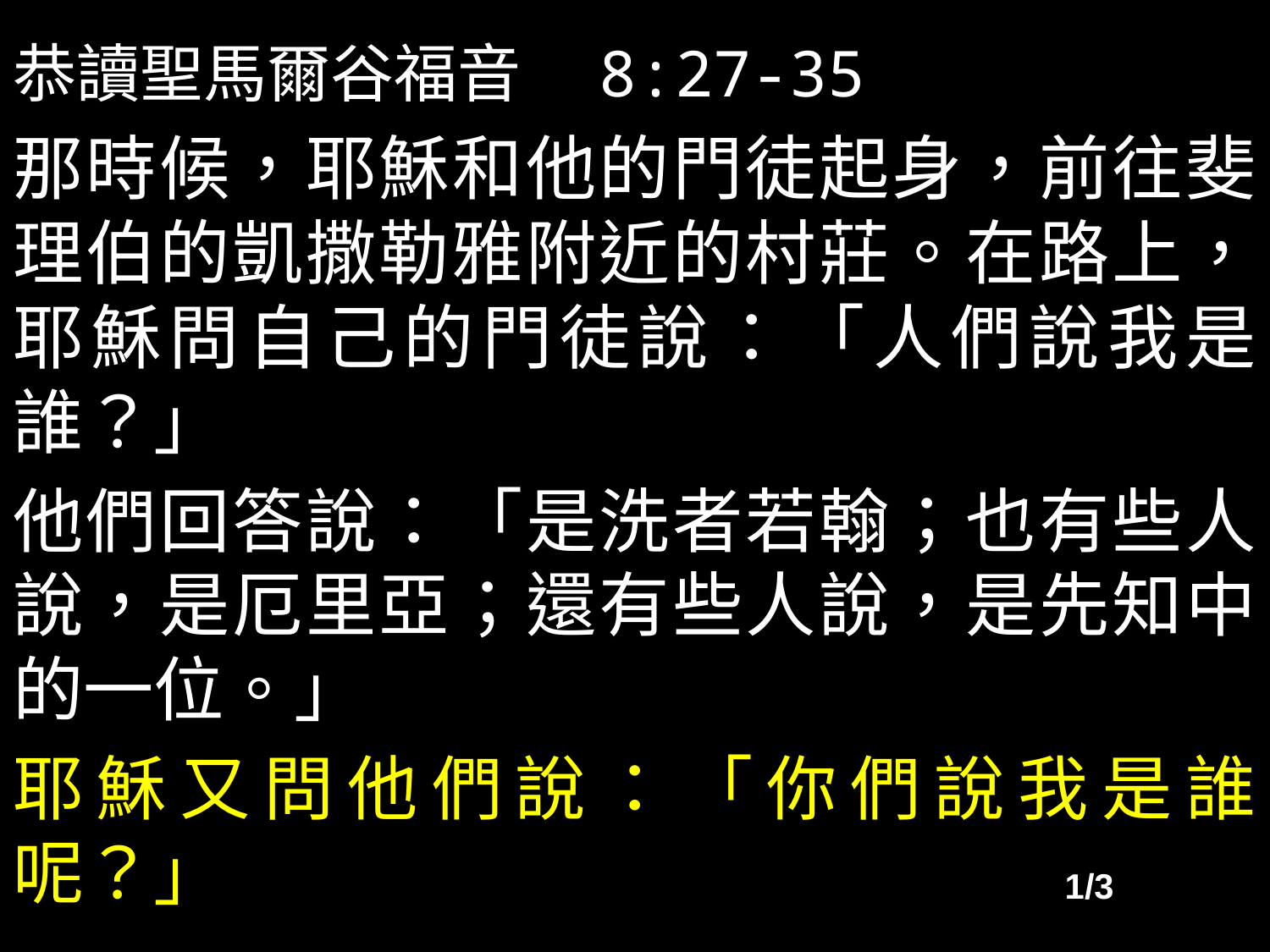

恭讀聖馬爾谷福音　8:27-35
那時候，耶穌和他的門徒起身，前往斐理伯的凱撒勒雅附近的村莊。在路上，耶穌問自己的門徒說：「人們說我是誰？」
他們回答說：「是洗者若翰；也有些人說，是厄里亞；還有些人說，是先知中的一位。」
耶穌又問他們說：「你們說我是誰呢？」
1/3